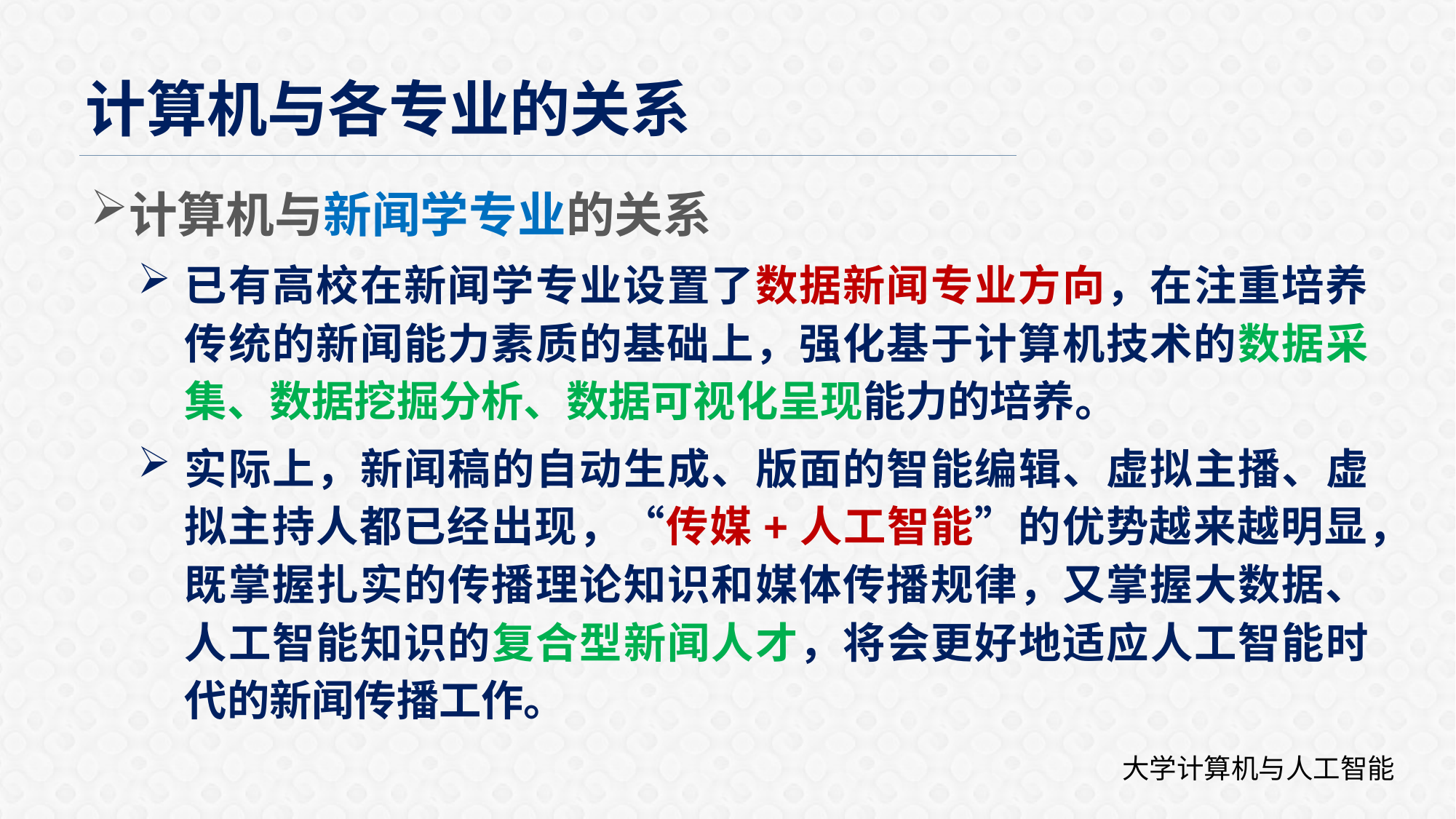

计算机与各专业的关系
计算机与新闻学专业的关系
已有高校在新闻学专业设置了数据新闻专业方向，在注重培养传统的新闻能力素质的基础上，强化基于计算机技术的数据采集、数据挖掘分析、数据可视化呈现能力的培养。
实际上，新闻稿的自动生成、版面的智能编辑、虚拟主播、虚拟主持人都已经出现，“传媒+人工智能”的优势越来越明显，既掌握扎实的传播理论知识和媒体传播规律，又掌握大数据、人工智能知识的复合型新闻人才，将会更好地适应人工智能时代的新闻传播工作。